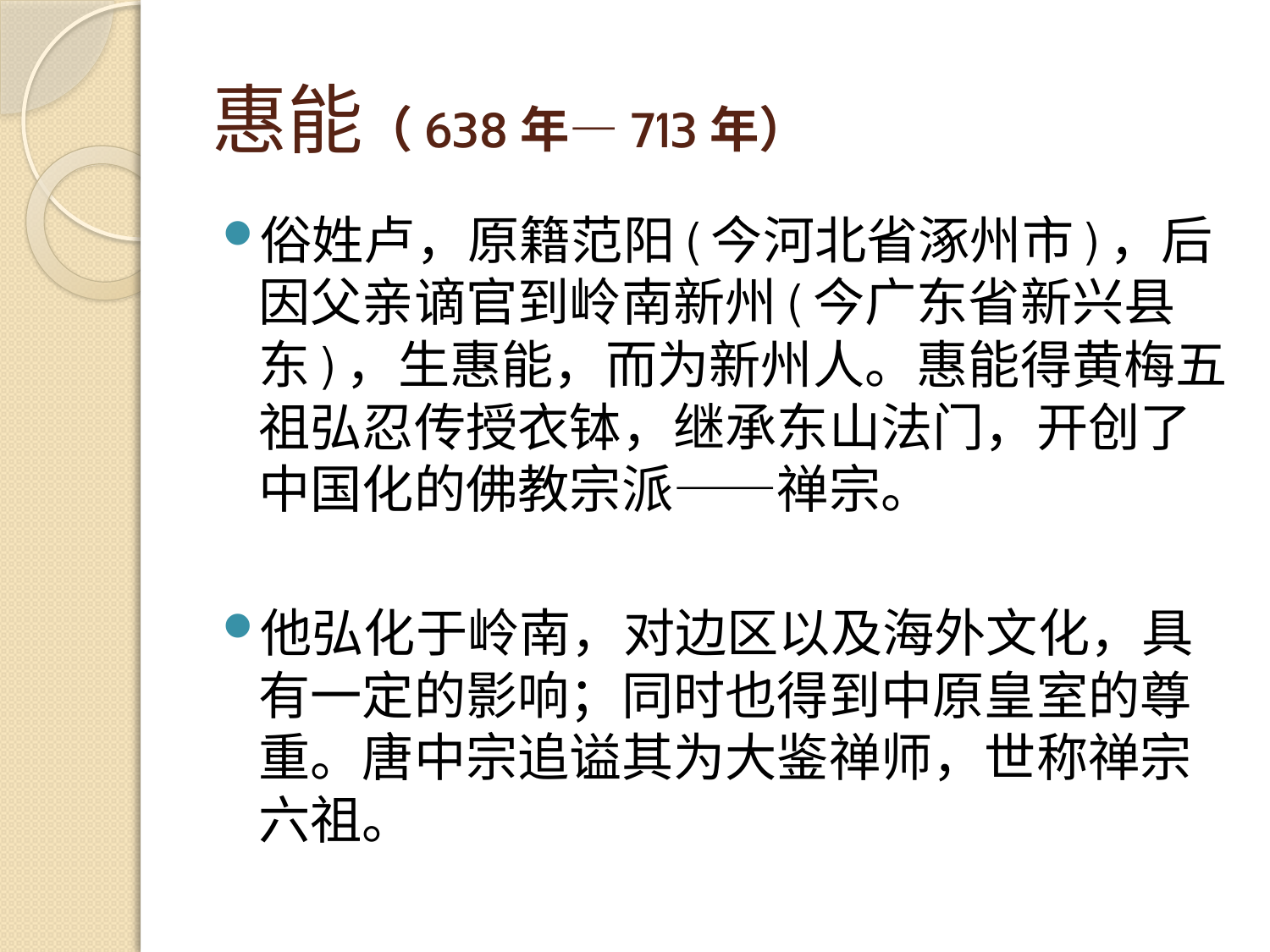

# 惠能（638年—713年）
俗姓卢，原籍范阳(今河北省涿州市)，后因父亲谪官到岭南新州(今广东省新兴县东)，生惠能，而为新州人。惠能得黄梅五祖弘忍传授衣钵，继承东山法门，开创了中国化的佛教宗派——禅宗。

他弘化于岭南，对边区以及海外文化，具有一定的影响；同时也得到中原皇室的尊重。唐中宗追谥其为大鉴禅师，世称禅宗六祖。